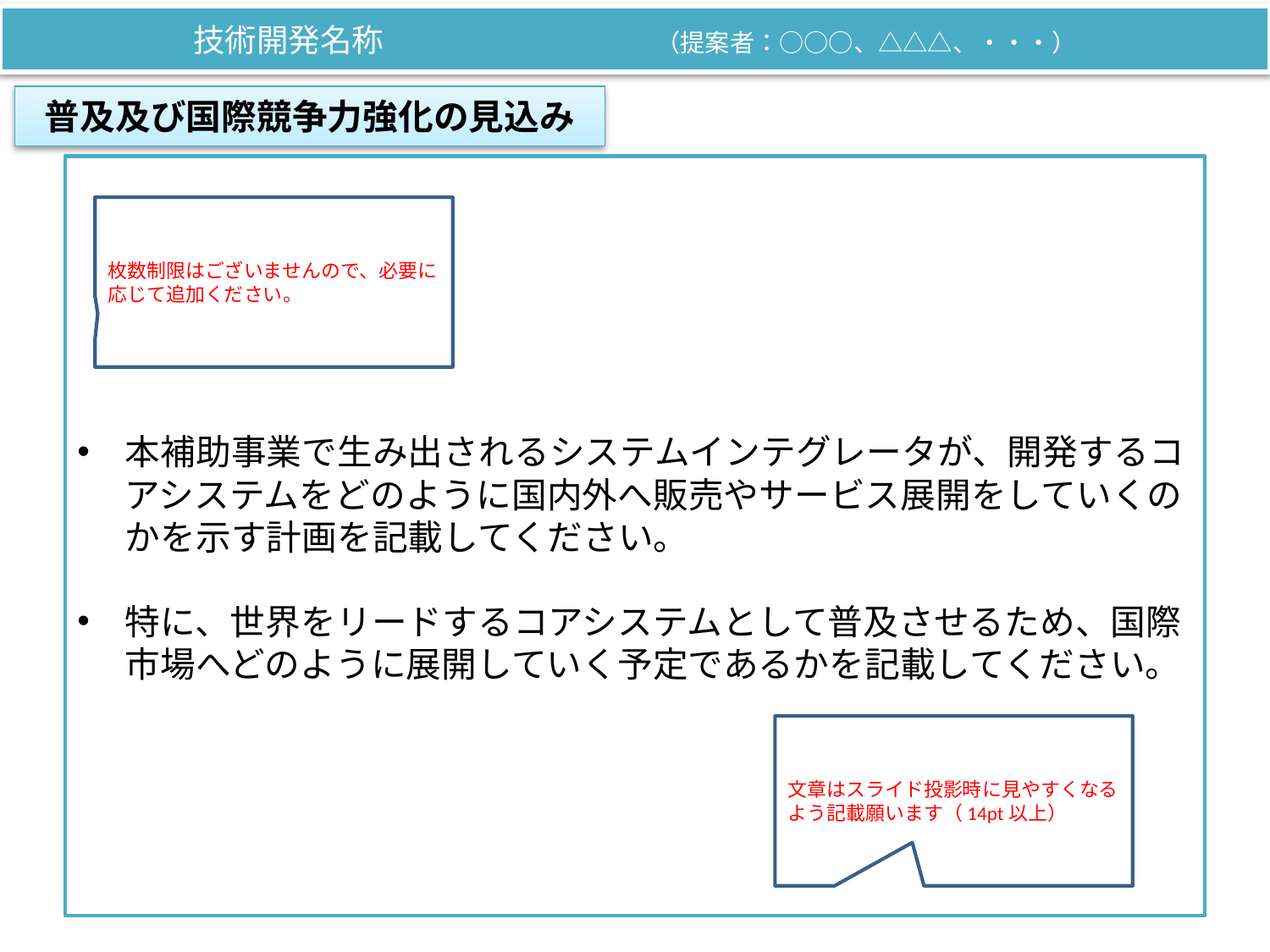

技術開発名称　　　　　　　　　（提案者：○○○、△△△、・・・）
普及及び国際競争力強化の見込み

本補助事業で生み出されるシステムインテグレータが、開発するコアシステムをどのように国内外へ販売やサービス展開をしていくのかを示す計画を記載してください。

特に、世界をリードするコアシステムとして普及させるため、国際市場へどのように展開していく予定であるかを記載してください。
枚数制限はございませんので、必要に応じて追加ください。
文章はスライド投影時に見やすくなるよう記載願います（14pt以上）